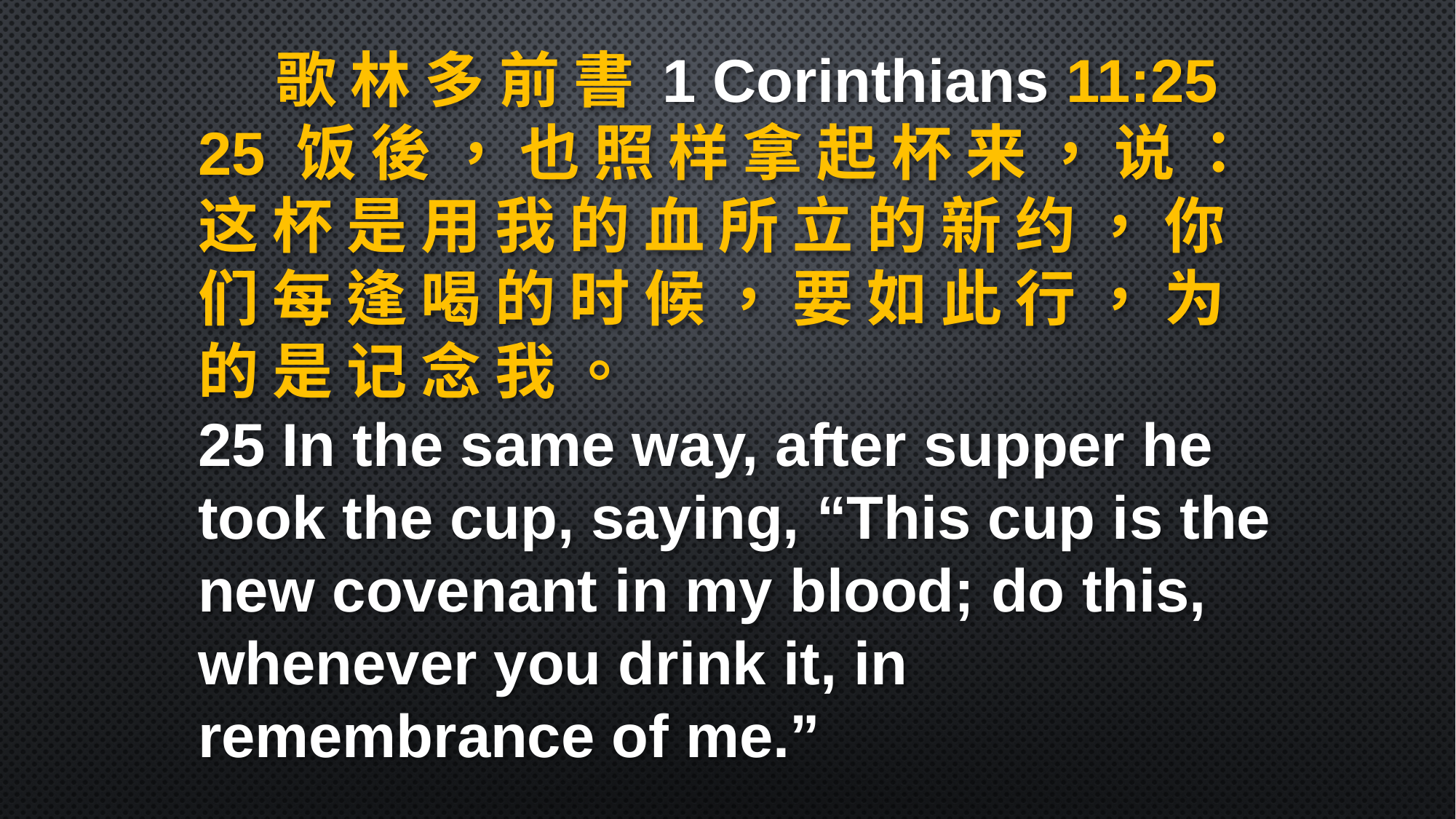

歌 林 多 前 書 1 Corinthians 11:25
25 饭 後 ， 也 照 样 拿 起 杯 来 ， 说 ： 这 杯 是 用 我 的 血 所 立 的 新 约 ， 你 们 每 逢 喝 的 时 候 ， 要 如 此 行 ， 为 的 是 记 念 我 。
25 In the same way, after supper he took the cup, saying, “This cup is the new covenant in my blood; do this, whenever you drink it, in remembrance of me.”